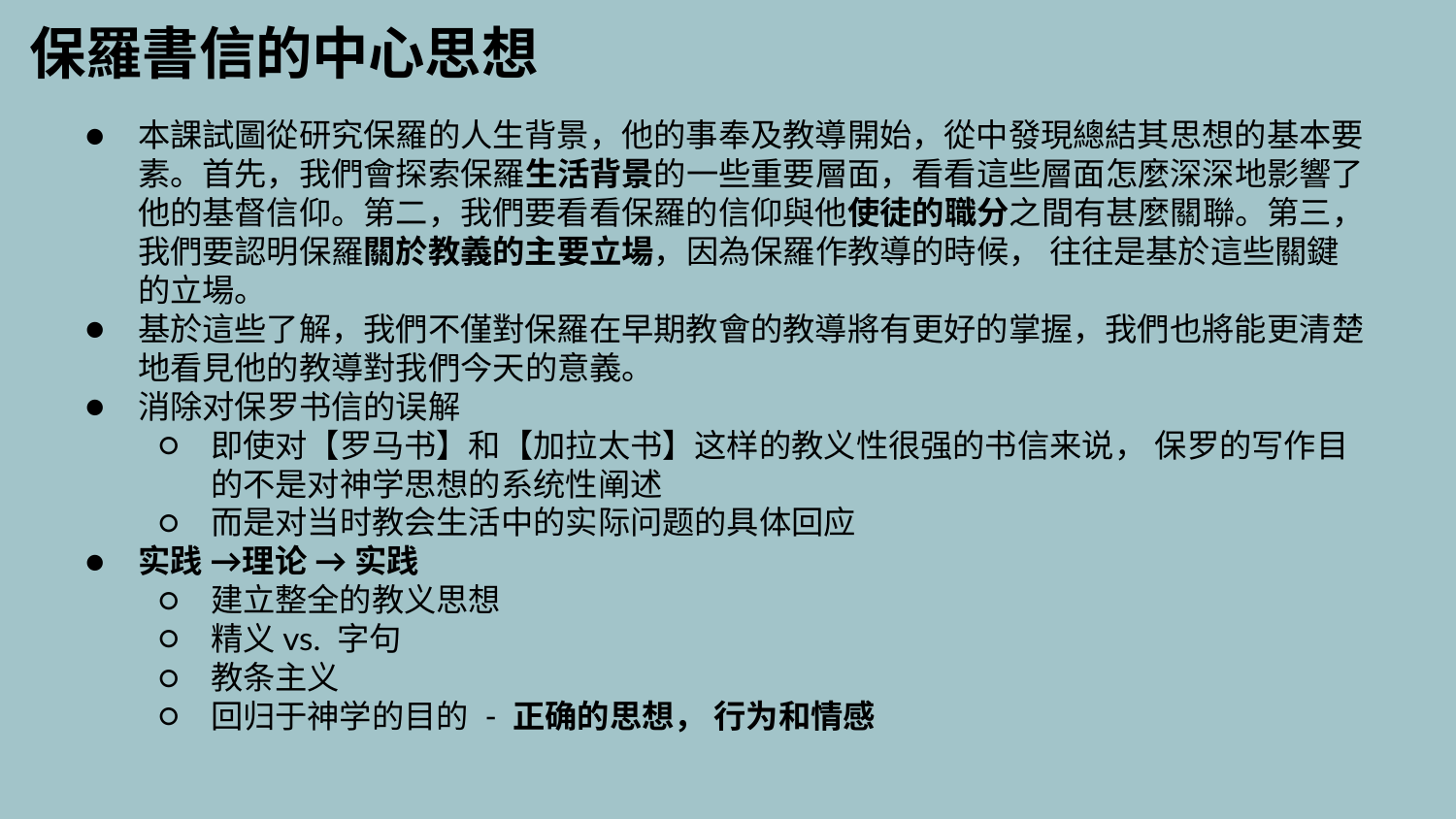

保羅書信的中心思想

本課試圖從研究保羅的人生背景，他的事奉及教導開始，從中發現總結其思想的基本要素。首先，我們會探索保羅生活背景的一些重要層面，看看這些層面怎麼深深地影響了他的基督信仰。第二，我們要看看保羅的信仰與他使徒的職分之間有甚麼關聯。第三，我們要認明保羅關於教義的主要立場，因為保羅作教導的時候， 往往是基於這些關鍵的立場。
基於這些了解，我們不僅對保羅在早期教會的教導將有更好的掌握，我們也將能更清楚地看見他的教導對我們今天的意義。
消除对保罗书信的误解
即使对【罗马书】和【加拉太书】这样的教义性很强的书信来说， 保罗的写作目的不是对神学思想的系统性阐述
而是对当时教会生活中的实际问题的具体回应
实践 →理论 → 实践
建立整全的教义思想
精义vs. 字句
教条主义
回归于神学的目的 - 正确的思想， 行为和情感